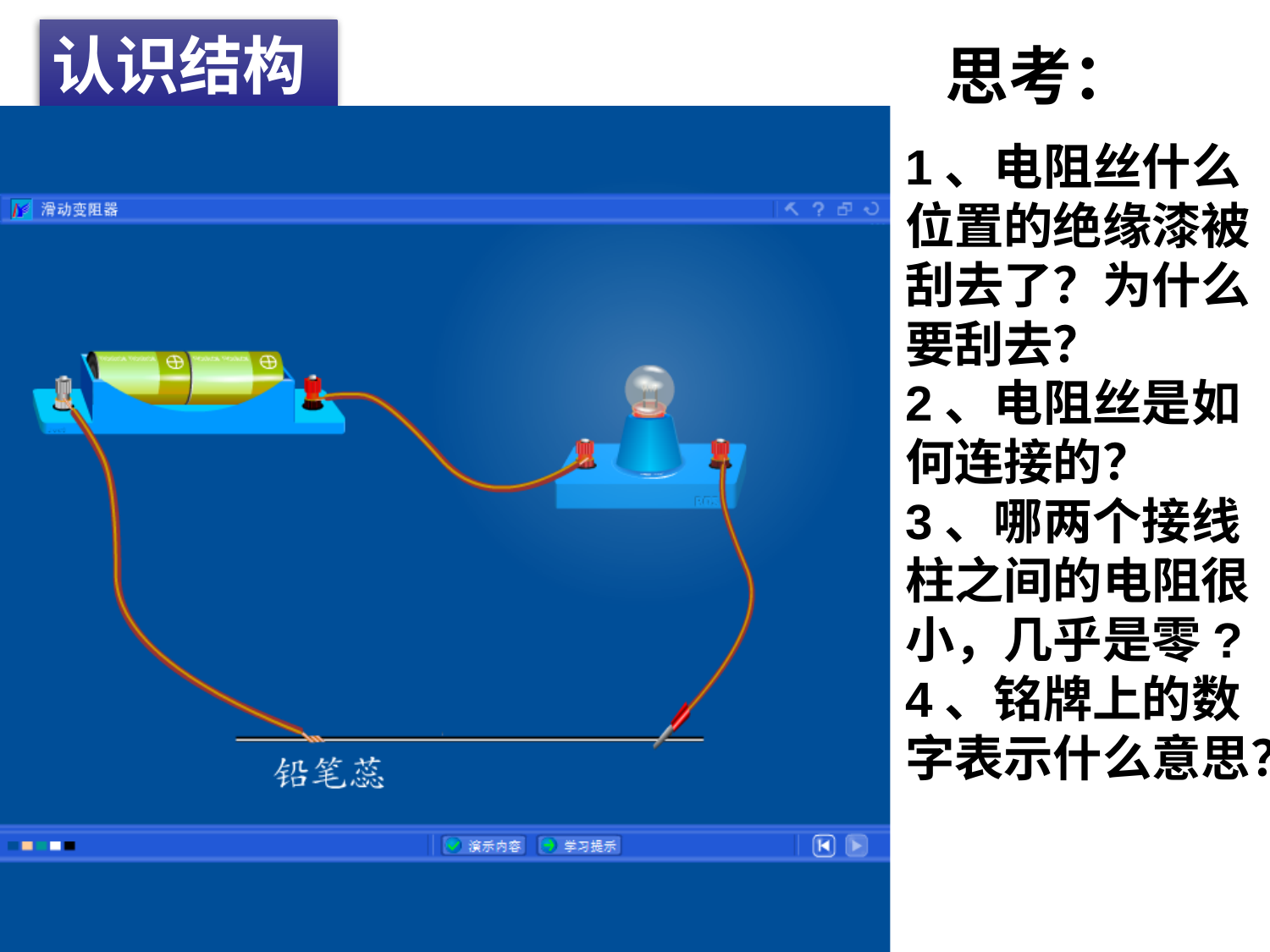

认识结构
思考：
1、电阻丝什么位置的绝缘漆被刮去了？为什么要刮去？
2、电阻丝是如何连接的？
3、哪两个接线柱之间的电阻很小，几乎是零?
4、铭牌上的数字表示什么意思？